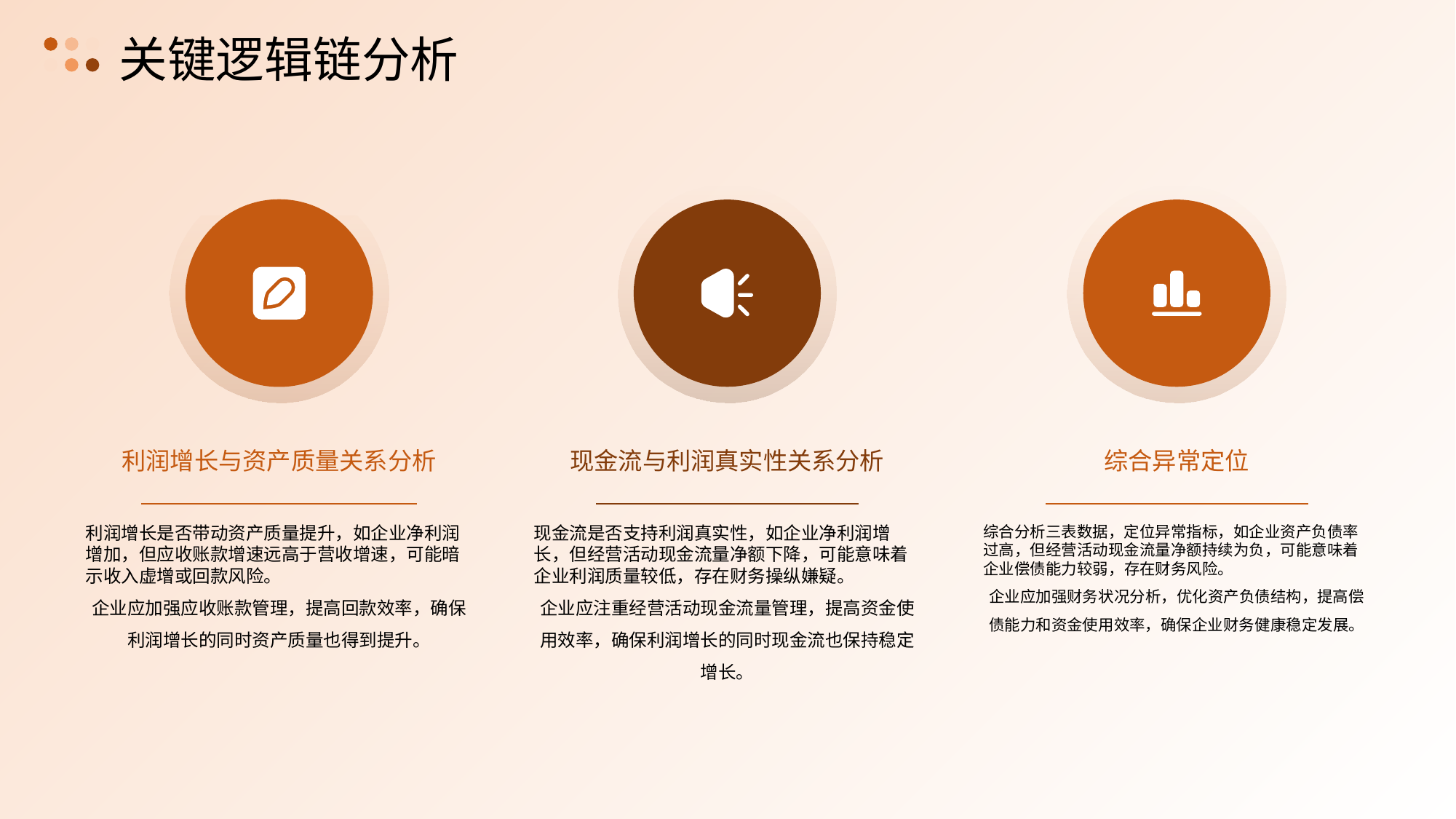

关键逻辑链分析

利润增长与资产质量关系分析
现金流与利润真实性关系分析
综合异常定位
利润增长是否带动资产质量提升，如企业净利润增加，但应收账款增速远高于营收增速，可能暗示收入虚增或回款风险。
企业应加强应收账款管理，提高回款效率，确保利润增长的同时资产质量也得到提升。
现金流是否支持利润真实性，如企业净利润增长，但经营活动现金流量净额下降，可能意味着企业利润质量较低，存在财务操纵嫌疑。
企业应注重经营活动现金流量管理，提高资金使用效率，确保利润增长的同时现金流也保持稳定增长。
综合分析三表数据，定位异常指标，如企业资产负债率过高，但经营活动现金流量净额持续为负，可能意味着企业偿债能力较弱，存在财务风险。
企业应加强财务状况分析，优化资产负债结构，提高偿债能力和资金使用效率，确保企业财务健康稳定发展。